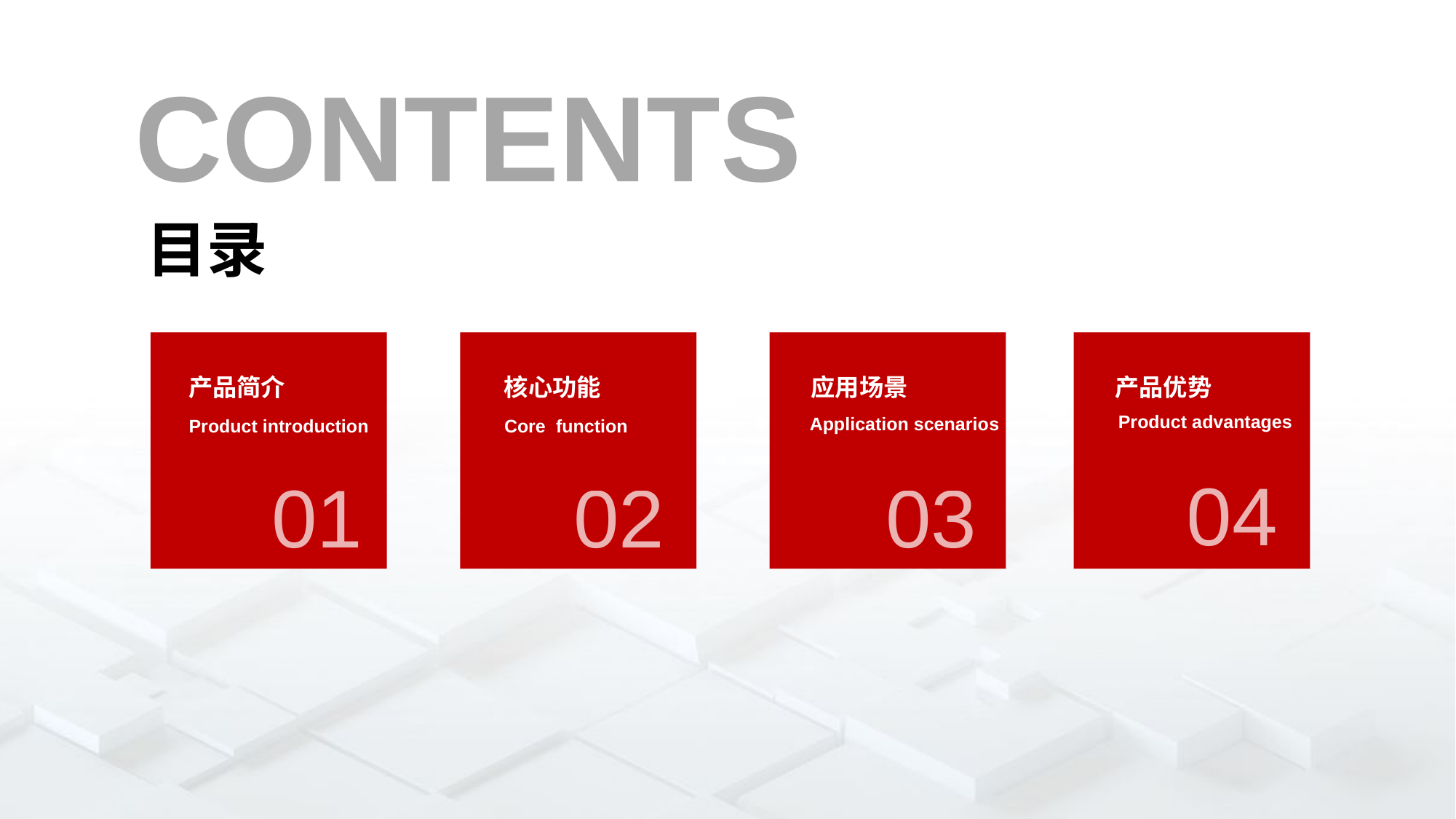

CONTENTS
目录

产品简介
核心功能
应用场景
产品优势
Product advantages
Application scenarios
Product introduction
Core  function
04
01
02
03
1